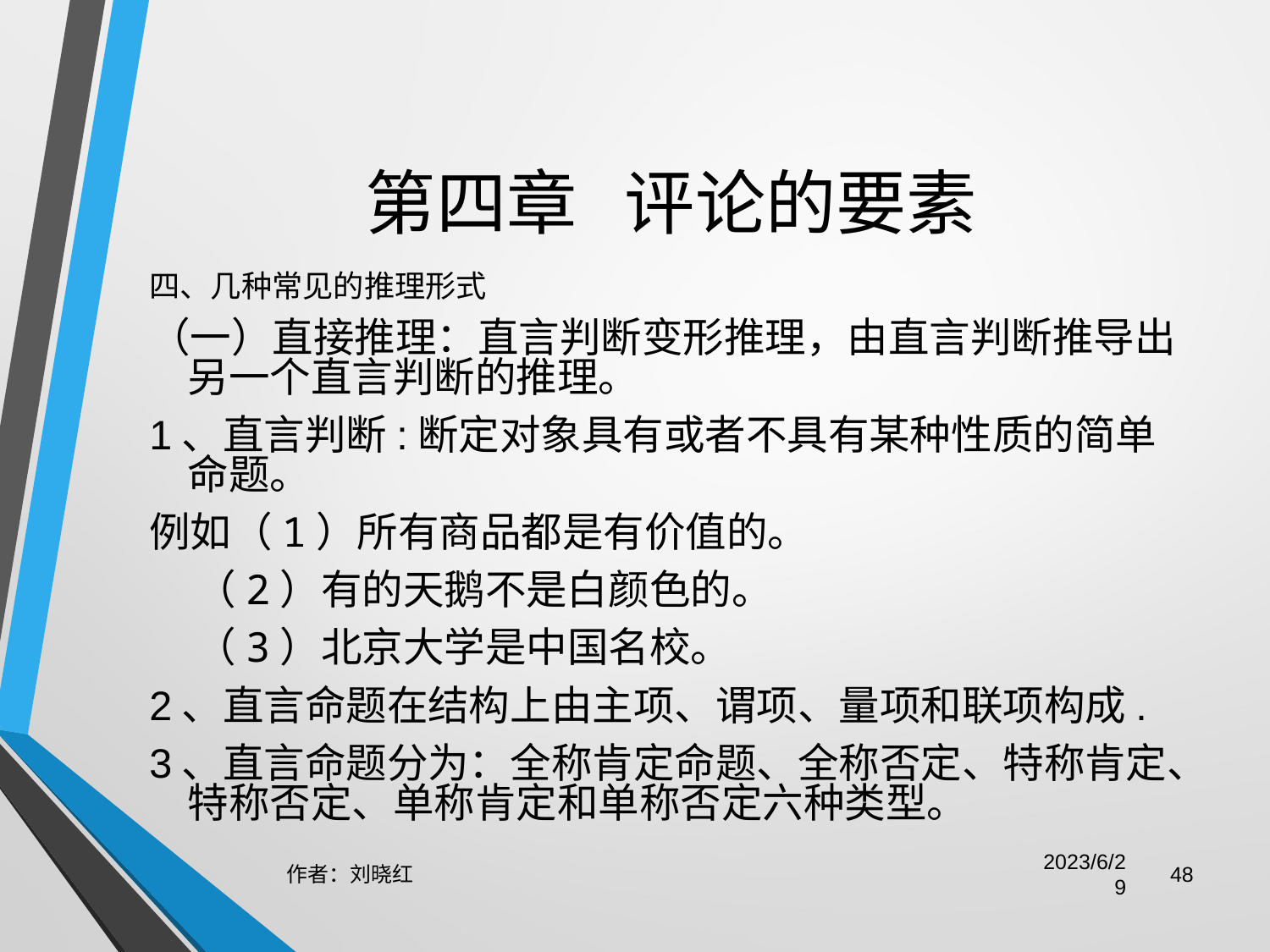

# 第四章   评论的要素
四、几种常见的推理形式
（一）直接推理：直言判断变形推理，由直言判断推导出另一个直言判断的推理。
1、直言判断:断定对象具有或者不具有某种性质的简单命题。
例如（1）所有商品都是有价值的。
    （2）有的天鹅不是白颜色的。
    （3）北京大学是中国名校。
2、直言命题在结构上由主项、谓项、量项和联项构成.
3、直言命题分为：全称肯定命题、全称否定、特称肯定、特称否定、单称肯定和单称否定六种类型。
作者：刘晓红
2023/6/29
48